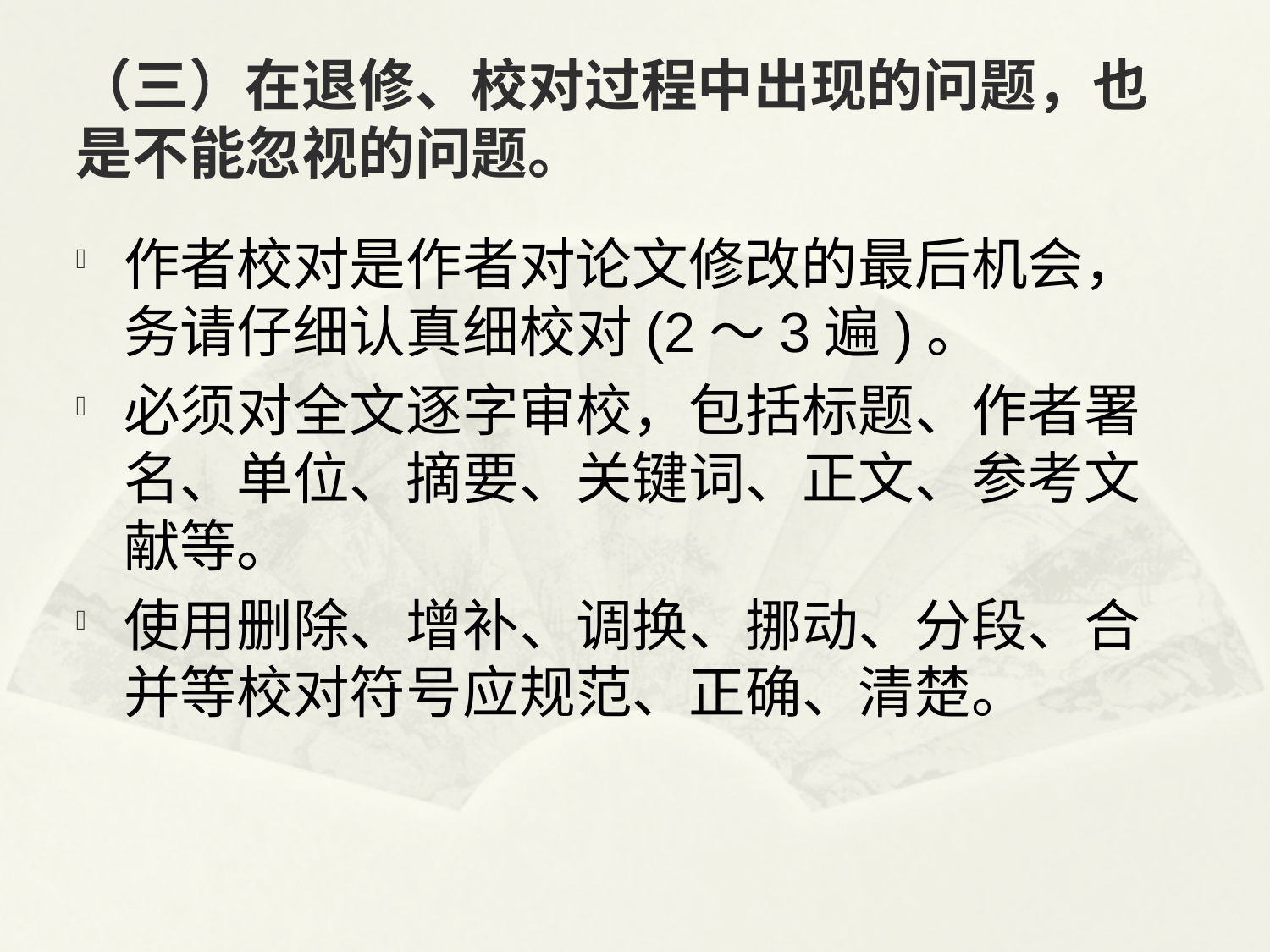

# （三）在退修、校对过程中出现的问题，也是不能忽视的问题。
作者校对是作者对论文修改的最后机会，务请仔细认真细校对(2～3遍)。
必须对全文逐字审校，包括标题、作者署名、单位、摘要、关键词、正文、参考文献等。
使用删除、增补、调换、挪动、分段、合并等校对符号应规范、正确、清楚。